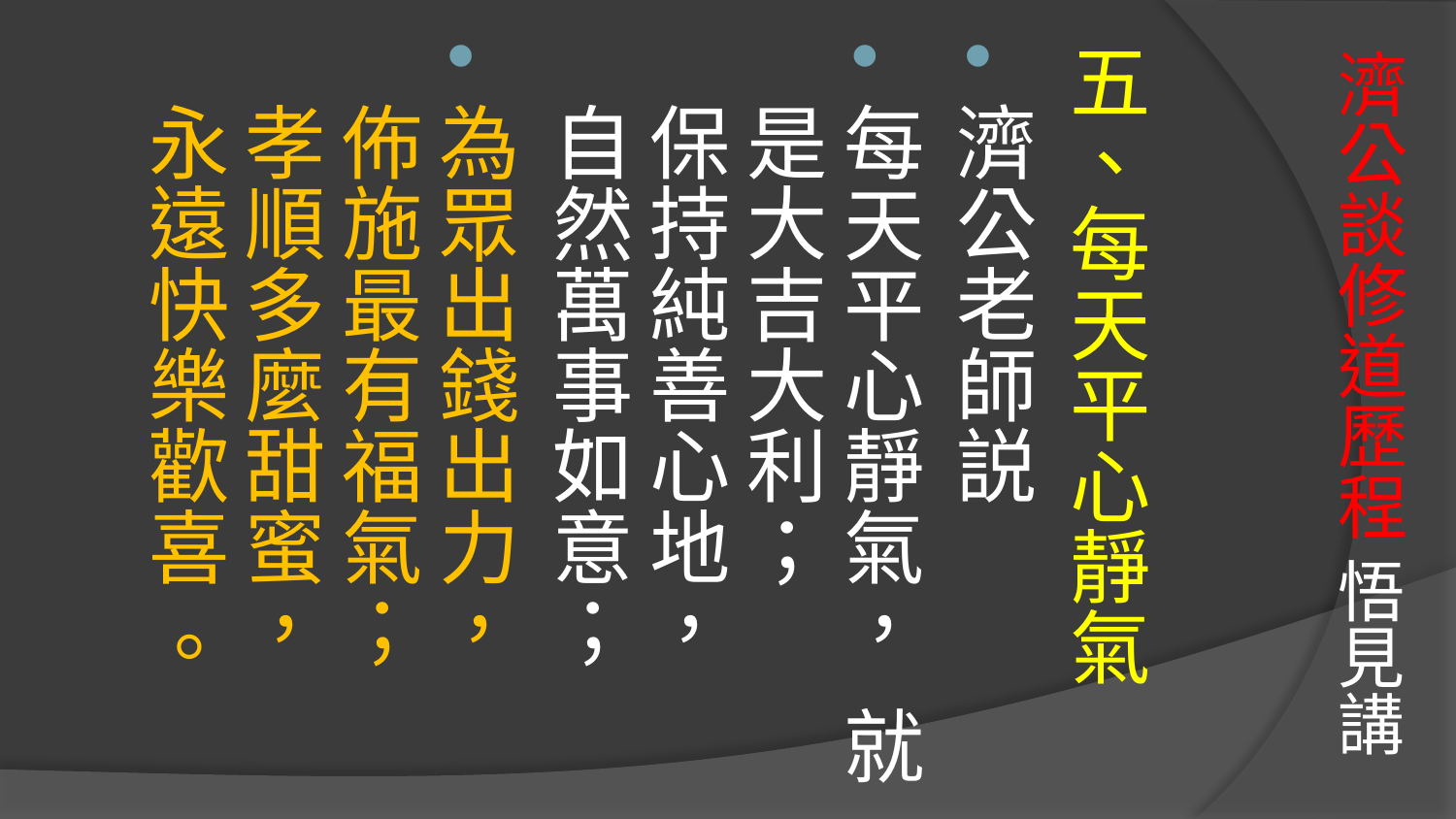

# 濟公談修道歷程 悟見講
五、每天平心靜氣
濟公老師説
每天平心靜氣，  就是大吉大利；
保持純善心地，       自然萬事如意；
為眾出錢出力，      佈施最有福氣；
孝順多麼甜蜜，      永遠快樂歡喜 。